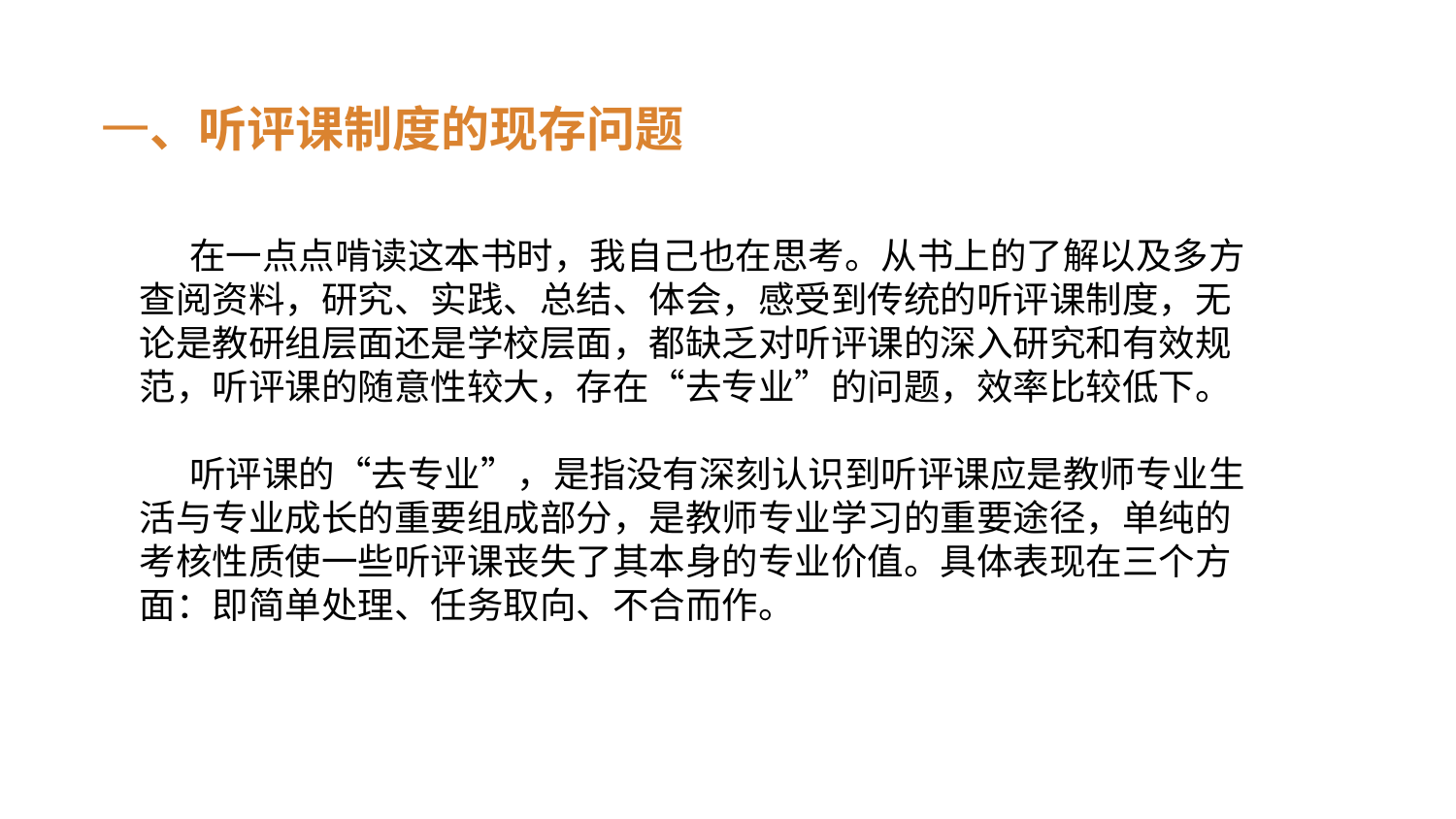

一、听评课制度的现存问题

     在一点点啃读这本书时，我自己也在思考。从书上的了解以及多方查阅资料，研究、实践、总结、体会，感受到传统的听评课制度，无论是教研组层面还是学校层面，都缺乏对听评课的深入研究和有效规范，听评课的随意性较大，存在“去专业”的问题，效率比较低下。

     听评课的“去专业”，是指没有深刻认识到听评课应是教师专业生活与专业成长的重要组成部分，是教师专业学习的重要途径，单纯的考核性质使一些听评课丧失了其本身的专业价值。具体表现在三个方面：即简单处理、任务取向、不合而作。